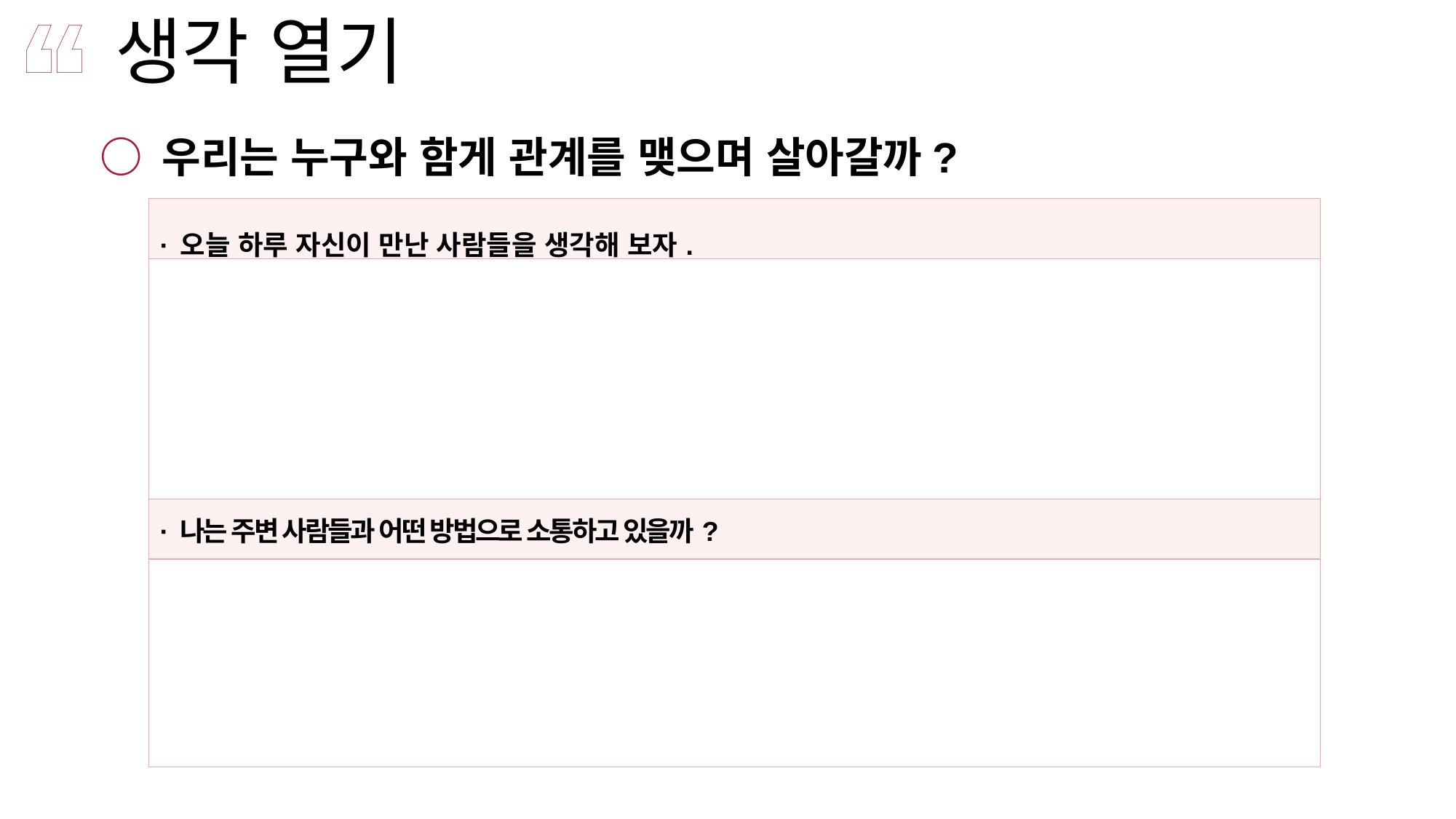

생각 열기
“
○ 우리는 누구와 함게 관계를 맺으며 살아갈까?
| · 오늘 하루 자신이 만난 사람들을 생각해 보자. |
| --- |
|  |
| · 나는 주변 사람들과 어떤 방법으로 소통하고 있을까? |
|  |